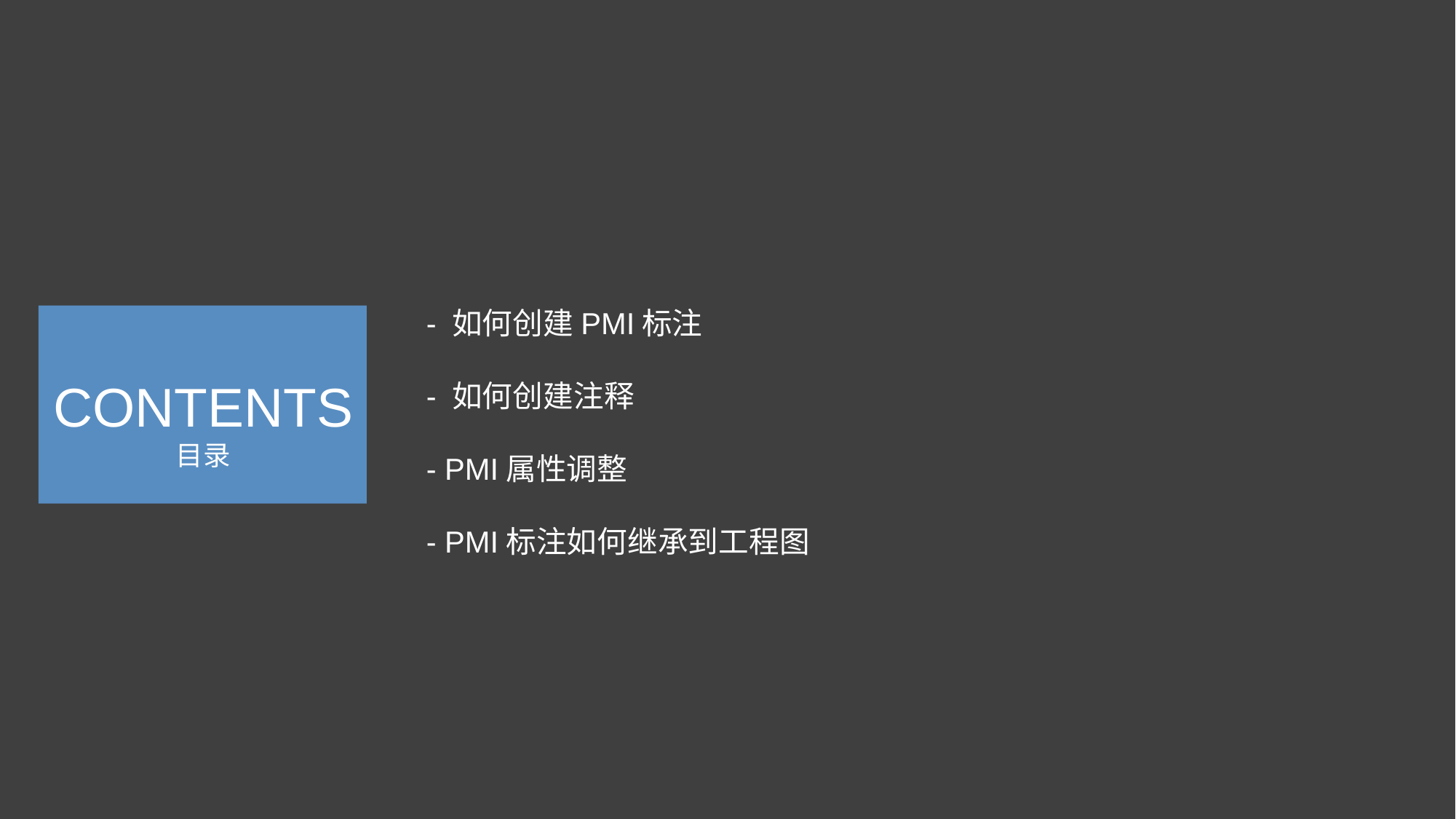

# - 如何创建PMI标注 - 如何创建注释 - PMI属性调整 - PMI标注如何继承到工程图